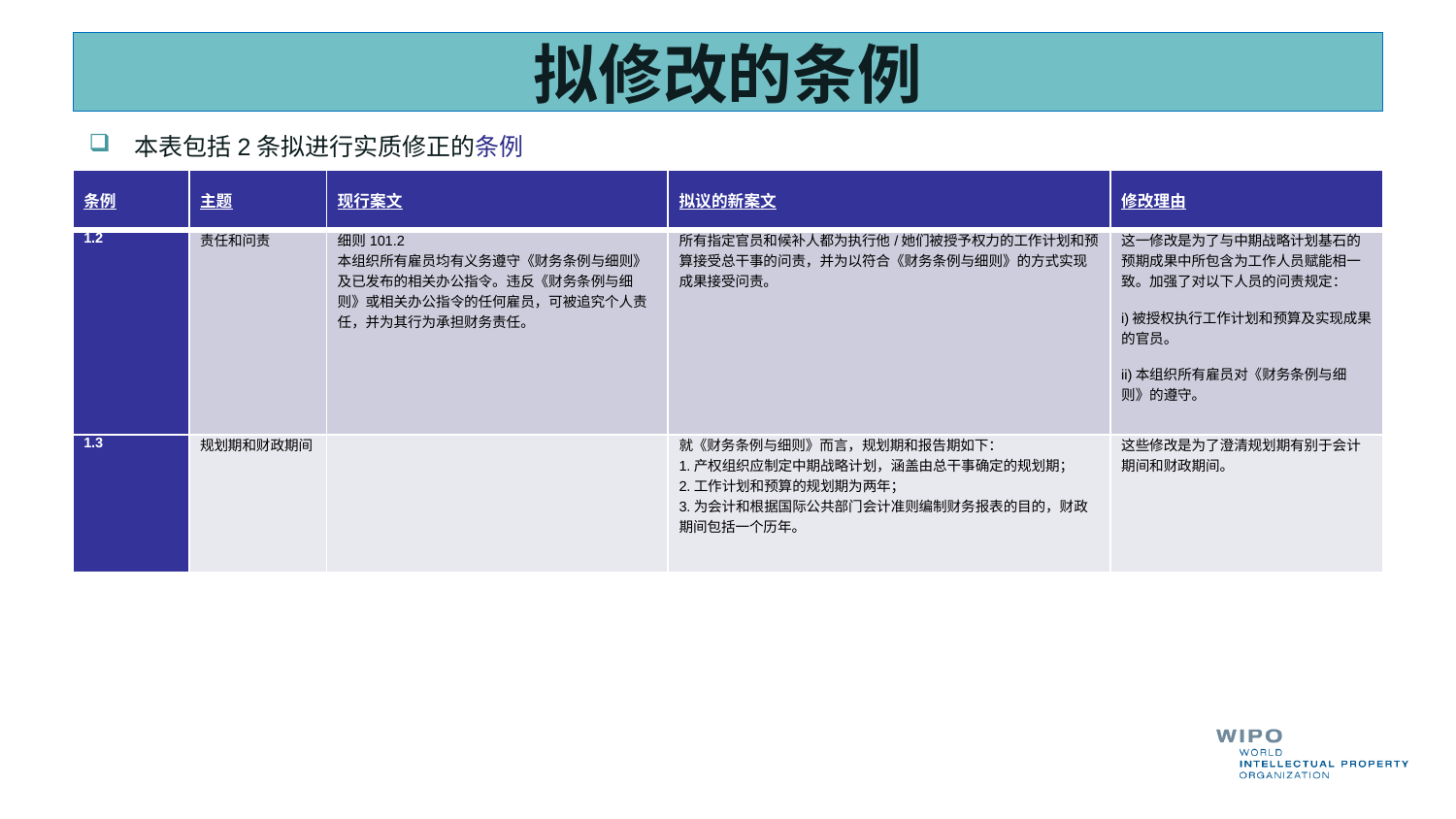

# 拟修改的条例
本表包括2条拟进行实质修正的条例
| 条例 | 主题 | 现行案文 | 拟议的新案文 | 修改理由 |
| --- | --- | --- | --- | --- |
| 1.2 | 责任和问责 | 细则101.2 本组织所有雇员均有义务遵守《财务条例与细则》及已发布的相关办公指令。违反《财务条例与细则》或相关办公指令的任何雇员，可被追究个人责任，并为其行为承担财务责任。 | 所有指定官员和候补人都为执行他/她们被授予权力的工作计划和预算接受总干事的问责，并为以符合《财务条例与细则》的方式实现成果接受问责。 | 这一修改是为了与中期战略计划基石的预期成果中所包含为工作人员赋能相一致。加强了对以下人员的问责规定： i)被授权执行工作计划和预算及实现成果的官员。 ii)本组织所有雇员对《财务条例与细则》的遵守。 |
| 1.3 | 规划期和财政期间 |  | 就《财务条例与细则》而言，规划期和报告期如下： 1.产权组织应制定中期战略计划，涵盖由总干事确定的规划期； 2.工作计划和预算的规划期为两年； 3.为会计和根据国际公共部门会计准则编制财务报表的目的，财政期间包括一个历年。 | 这些修改是为了澄清规划期有别于会计期间和财政期间。 |